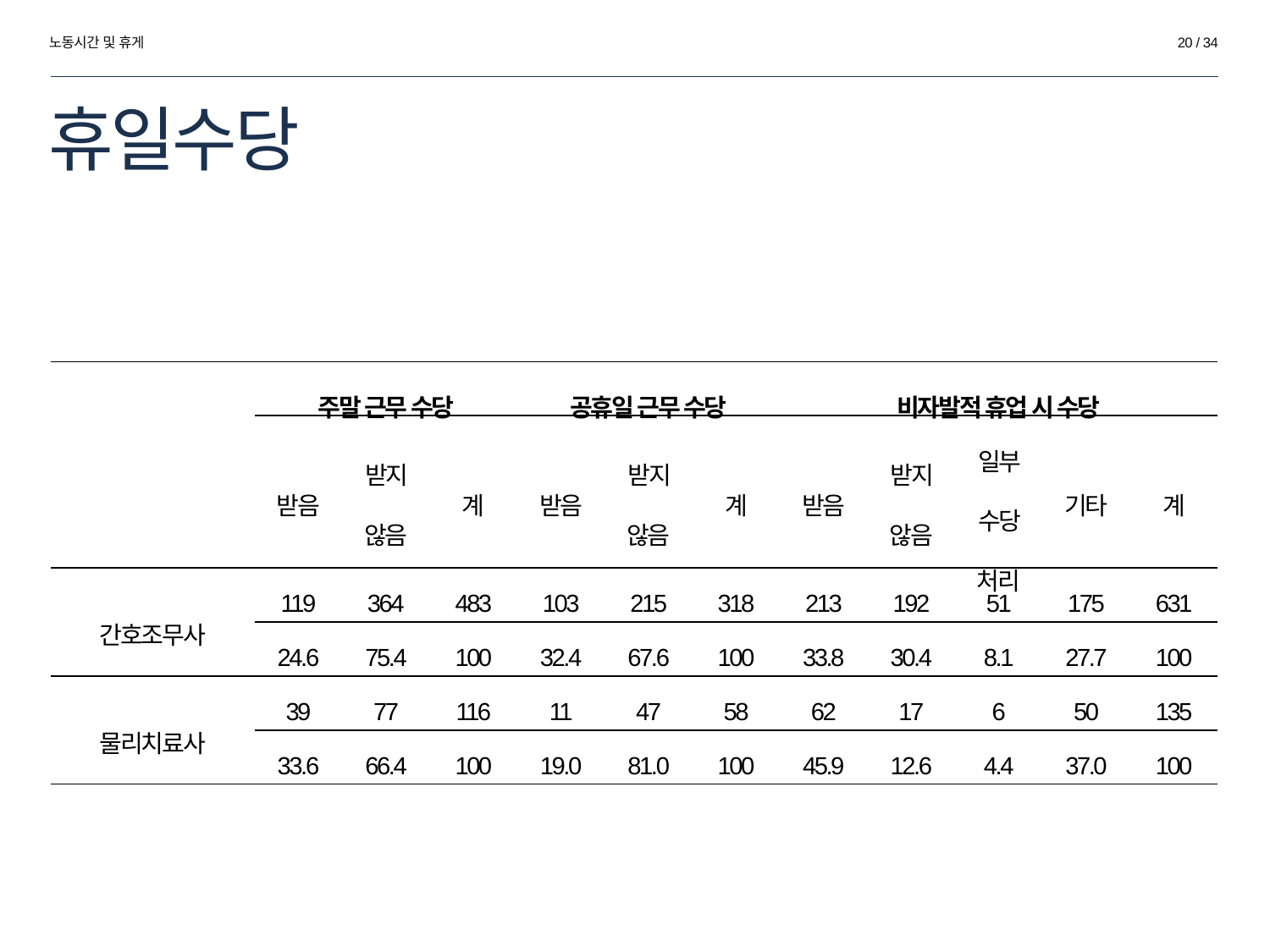

노동시간 및 휴게
20 / 34
# 휴일수당
|  | 주말 근무 수당 |  |  | 공휴일 근무 수당 |  |  | 비자발적 휴업 시 수당 |  |  |  |  |
| --- | --- | --- | --- | --- | --- | --- | --- | --- | --- | --- | --- |
|  | 받음 | 받지 않음 | 계 | 받음 | 받지 않음 | 계 | 받음 | 받지 않음 | 일부 수당 처리 | 기타 | 계 |
| 간호조무사 | 119 | 364 | 483 | 103 | 215 | 318 | 213 | 192 | 51 | 175 | 631 |
|  | 24.6 | 75.4 | 100 | 32.4 | 67.6 | 100 | 33.8 | 30.4 | 8.1 | 27.7 | 100 |
| 물리치료사 | 39 | 77 | 116 | 11 | 47 | 58 | 62 | 17 | 6 | 50 | 135 |
|  | 33.6 | 66.4 | 100 | 19.0 | 81.0 | 100 | 45.9 | 12.6 | 4.4 | 37.0 | 100 |